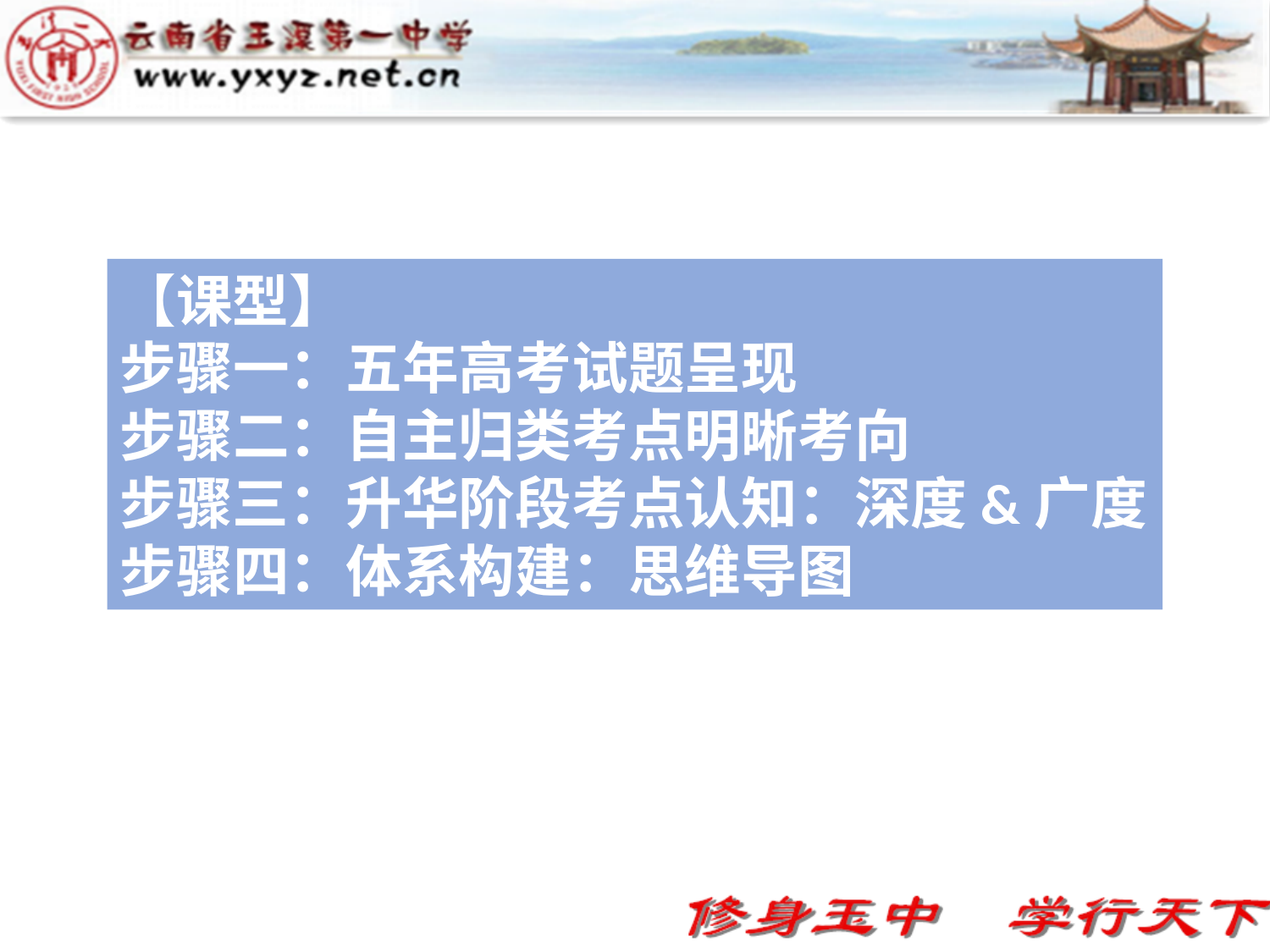

【课型】
步骤一：五年高考试题呈现
步骤二：自主归类考点明晰考向
步骤三：升华阶段考点认知：深度&广度
步骤四：体系构建：思维导图